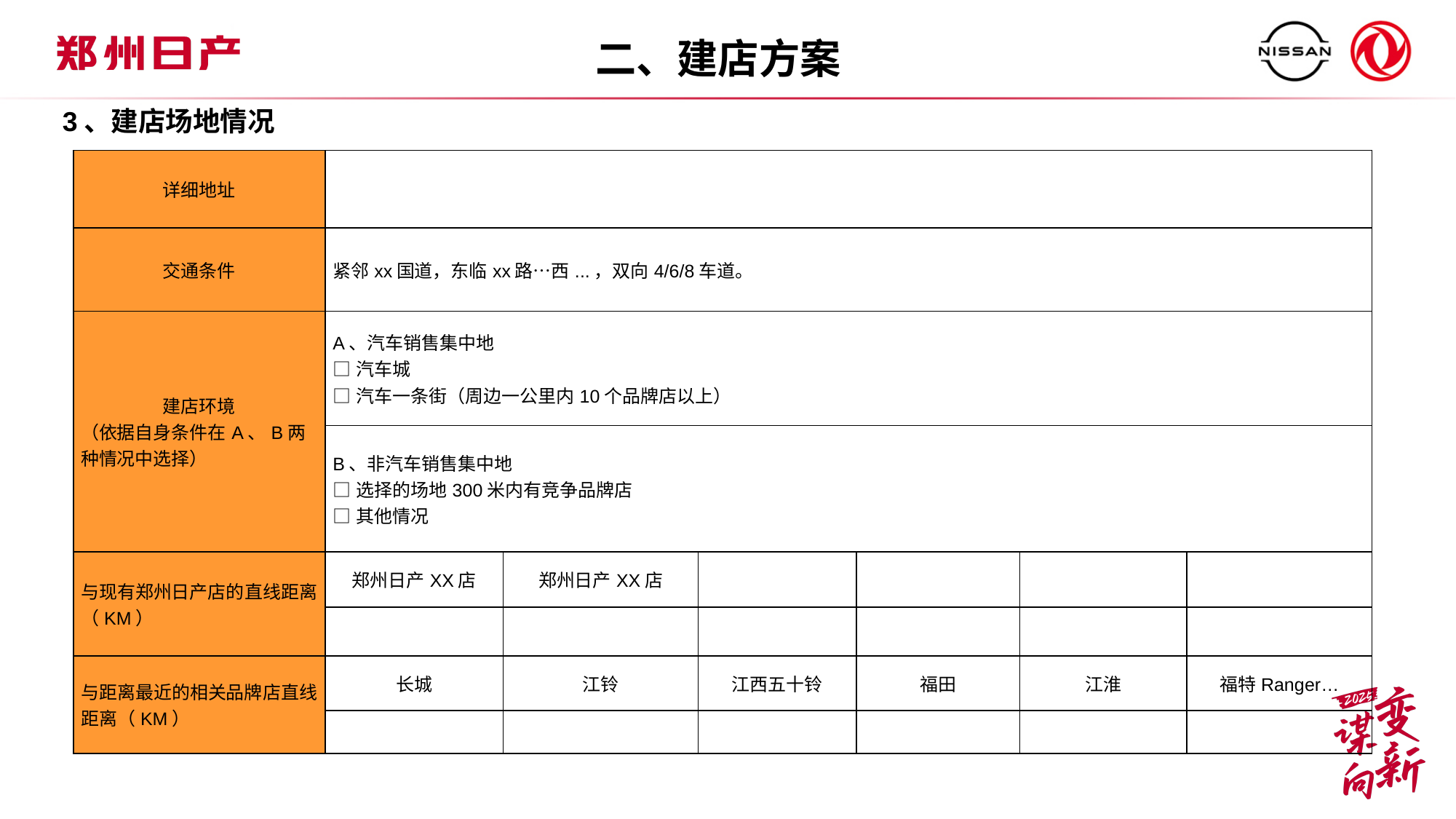

二、建店方案
3、建店场地情况
| 详细地址 |  |  |  |  |  |  |
| --- | --- | --- | --- | --- | --- | --- |
| 交通条件 | 紧邻xx国道，东临xx路…西...，双向4/6/8车道。 |  |  |  |  |  |
| 建店环境 （依据自身条件在A、B两种情况中选择） | A、汽车销售集中地 □汽车城 □汽车一条街（周边一公里内10个品牌店以上） |  |  |  |  |  |
|  | B、非汽车销售集中地 □选择的场地300米内有竞争品牌店 □其他情况 |  |  |  |  |  |
| 与现有郑州日产店的直线距离（KM） | 郑州日产XX店 | 郑州日产XX店 |  |  |  |  |
|  |  |  |  |  |  |  |
| 与距离最近的相关品牌店直线距离（KM） | 长城 | 江铃 | 江西五十铃 | 福田 | 江淮 | 福特Ranger… |
|  |  |  |  |  |  |  |